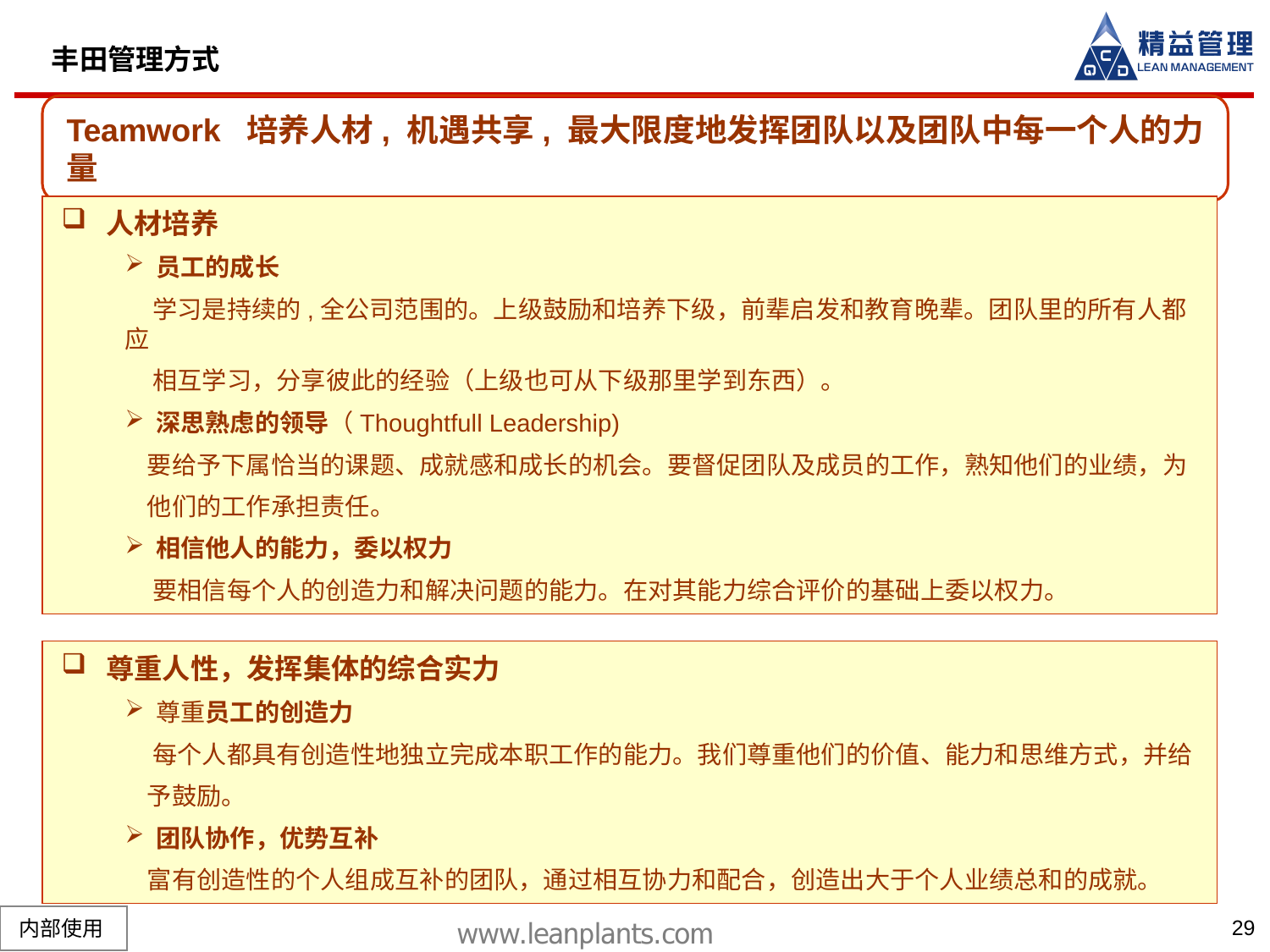

丰田管理方式
Teamwork  培养人材, 机遇共享, 最大限度地发挥团队以及团队中每一个人的力量
  人材培养
 员工的成长
    学习是持续的,全公司范围的。上级鼓励和培养下级，前辈启发和教育晚辈。团队里的所有人都应
    相互学习，分享彼此的经验（上级也可从下级那里学到东西）。
 深思熟虑的领导（Thoughtfull Leadership)
   要给予下属恰当的课题、成就感和成长的机会。要督促团队及成员的工作，熟知他们的业绩，为
   他们的工作承担责任。
 相信他人的能力，委以权力
    要相信每个人的创造力和解决问题的能力。在对其能力综合评价的基础上委以权力。
  尊重人性，发挥集体的综合实力
 尊重员工的创造力
    每个人都具有创造性地独立完成本职工作的能力。我们尊重他们的价值、能力和思维方式，并给
   予鼓励。
 团队协作，优势互补
   富有创造性的个人组成互补的团队，通过相互协力和配合，创造出大于个人业绩总和的成就。
内部使用